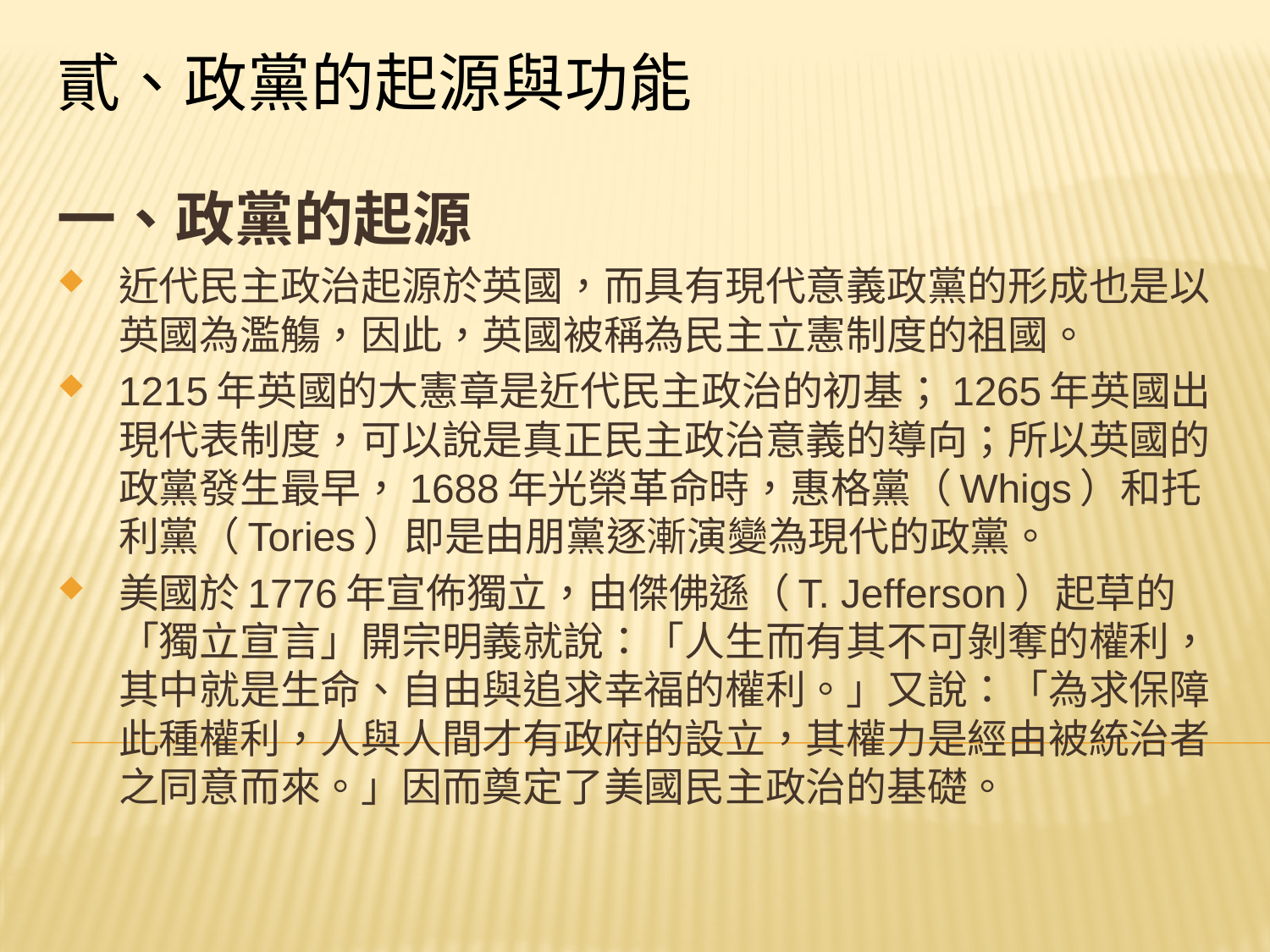

# 貳、政黨的起源與功能
一、政黨的起源
近代民主政治起源於英國，而具有現代意義政黨的形成也是以英國為濫觴，因此，英國被稱為民主立憲制度的祖國。
1215年英國的大憲章是近代民主政治的初基；1265年英國出現代表制度，可以說是真正民主政治意義的導向；所以英國的政黨發生最早，1688年光榮革命時，惠格黨（Whigs）和托利黨（Tories）即是由朋黨逐漸演變為現代的政黨。
美國於1776年宣佈獨立，由傑佛遜（T. Jefferson）起草的「獨立宣言」開宗明義就說：「人生而有其不可剝奪的權利，其中就是生命、自由與追求幸福的權利。」又說：「為求保障此種權利，人與人間才有政府的設立，其權力是經由被統治者之同意而來。」因而奠定了美國民主政治的基礎。